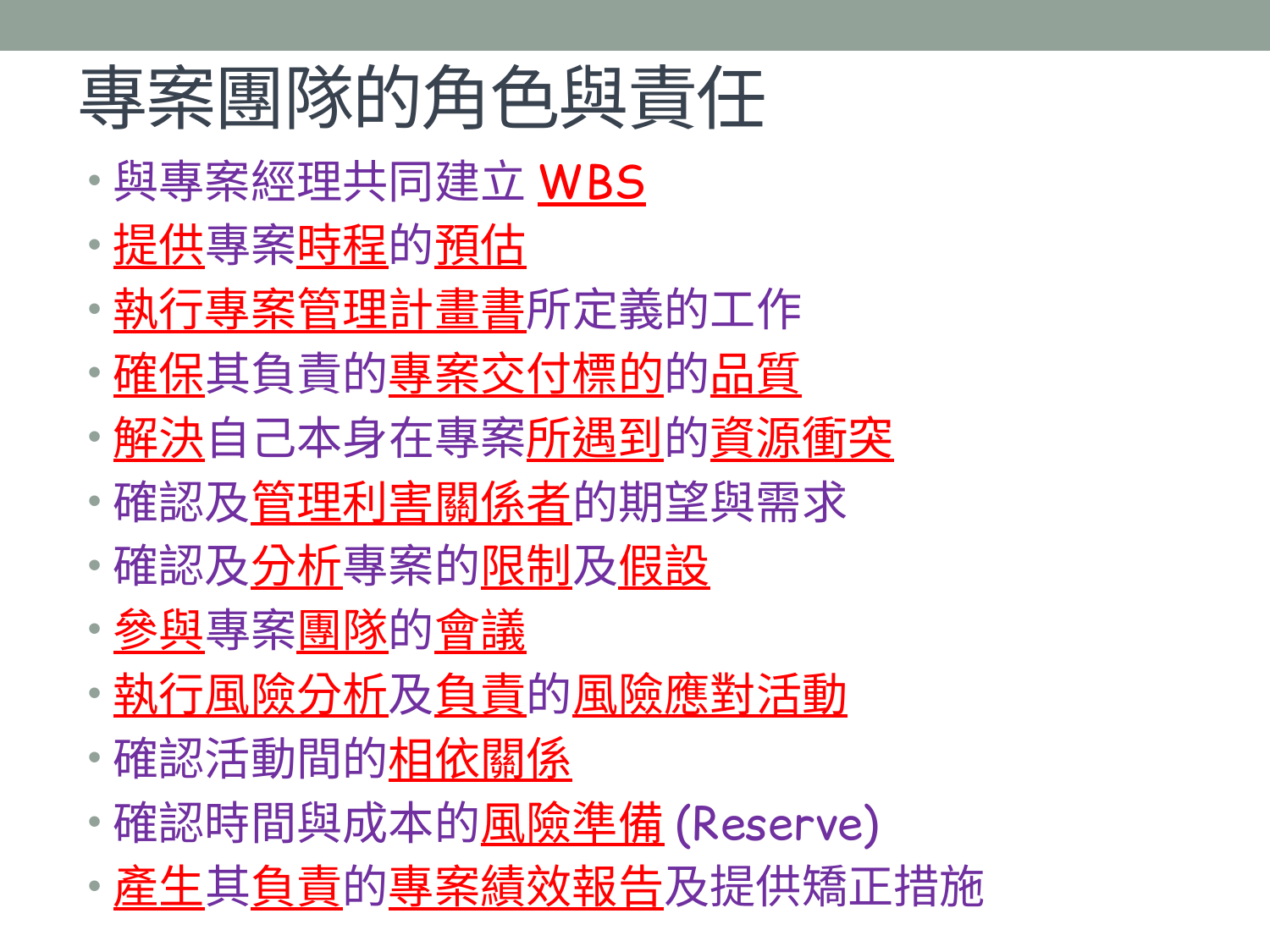

# 專案團隊的角色與責任
與專案經理共同建立WBS
提供專案時程的預估
執行專案管理計畫書所定義的工作
確保其負責的專案交付標的的品質
解決自己本身在專案所遇到的資源衝突
確認及管理利害關係者的期望與需求
確認及分析專案的限制及假設
參與專案團隊的會議
執行風險分析及負責的風險應對活動
確認活動間的相依關係
確認時間與成本的風險準備(Reserve)
產生其負責的專案績效報告及提供矯正措施